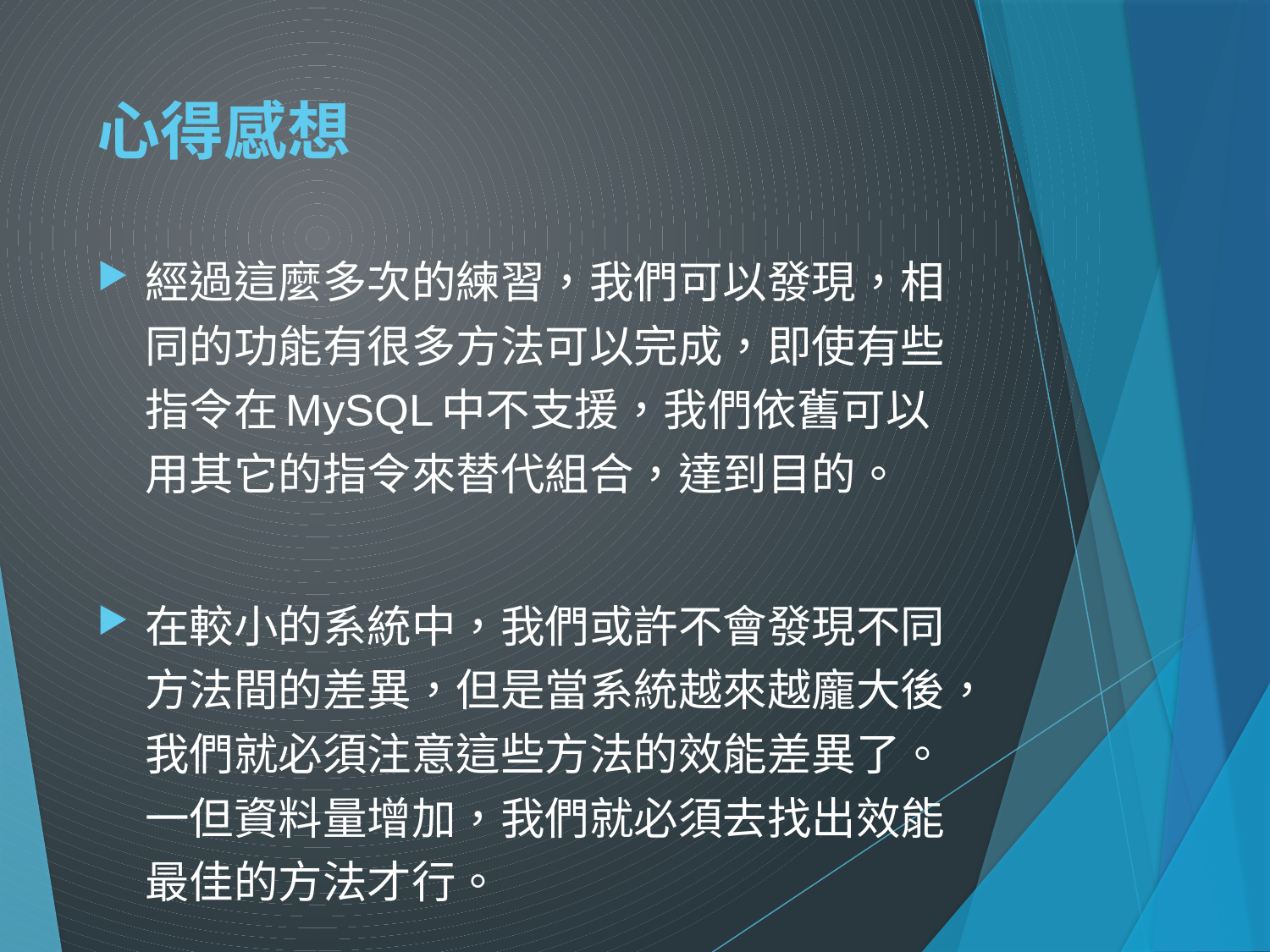

# 心得感想

經過這麼多次的練習，我們可以發現，相同的功能有很多方法可以完成，即使有些指令在MySQL中不支援，我們依舊可以用其它的指令來替代組合，達到目的。

在較小的系統中，我們或許不會發現不同方法間的差異，但是當系統越來越龐大後，我們就必須注意這些方法的效能差異了。一但資料量增加，我們就必須去找出效能最佳的方法才行。